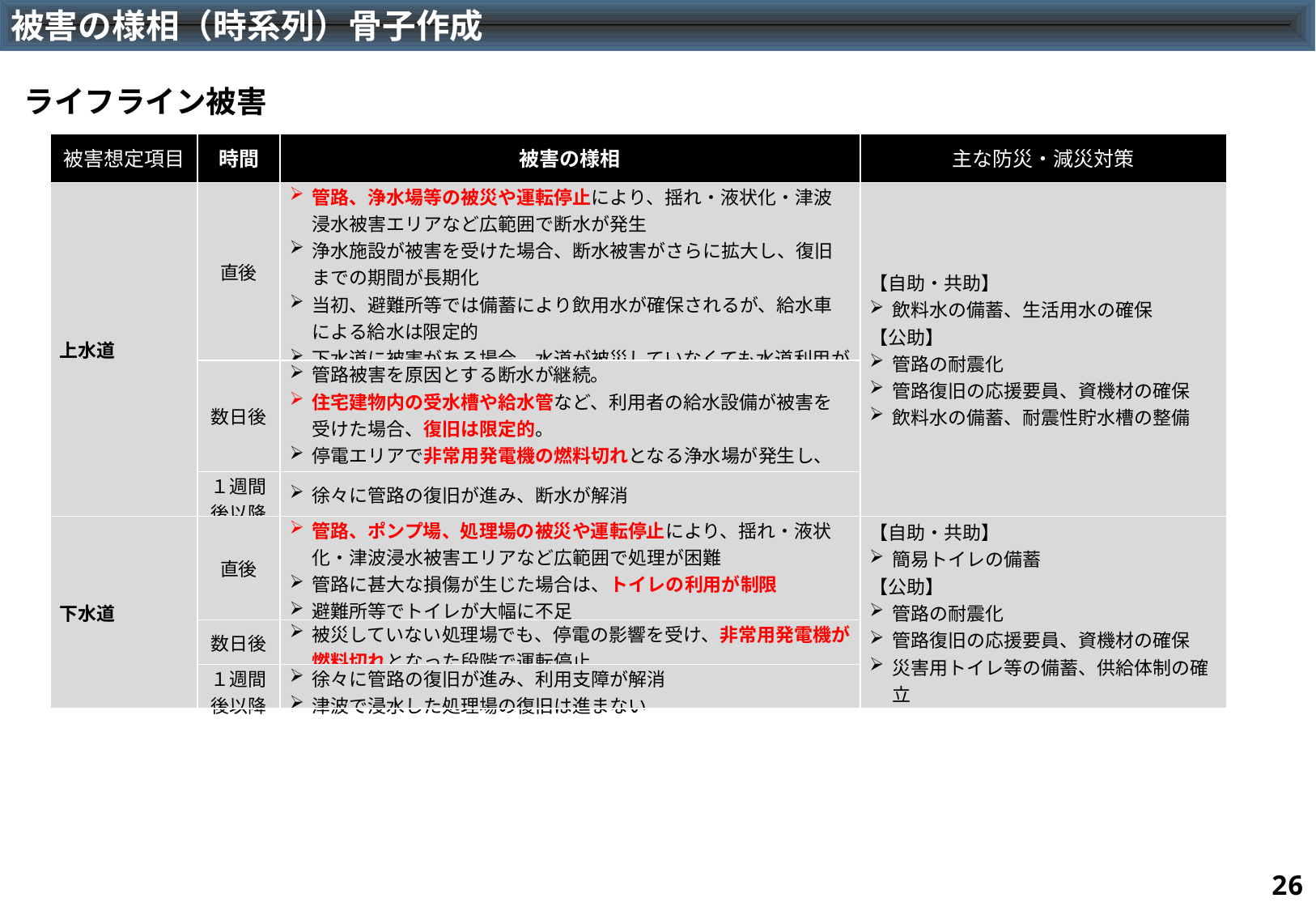

被害の様相（時系列）骨子作成
ライフライン被害
| 被害想定項目 | 時間 | 被害の様相 | 主な防災・減災対策 |
| --- | --- | --- | --- |
| 上水道 | 直後 | 管路、浄水場等の被災や運転停止により、揺れ・液状化・津波浸水被害エリアなど広範囲で断水が発生 浄水施設が被害を受けた場合、断水被害がさらに拡大し、復旧までの期間が長期化 当初、避難所等では備蓄により飲用水が確保されるが、給水車による給水は限定的 下水道に被害がある場合、水道が被災していなくても水道利用が制限 | 【自助・共助】 飲料水の備蓄、生活用水の確保 【公助】 管路の耐震化 管路復旧の応援要員、資機材の確保 飲料水の備蓄、耐震性貯水槽の整備 |
|  | 数日後 | 管路被害を原因とする断水が継続。 住宅建物内の受水槽や給水管など、利用者の給水設備が被害を受けた場合、復旧は限定的。 停電エリアで非常用発電機の燃料切れとなる浄水場が発生し、断水世帯が拡大する可能性 |  |
|  | １週間 後以降 | 徐々に管路の復旧が進み、断水が解消 |  |
| 下水道 | 直後 | 管路、ポンプ場、処理場の被災や運転停止により、揺れ・液状化・津波浸水被害エリアなど広範囲で処理が困難 管路に甚大な損傷が生じた場合は、トイレの利用が制限 避難所等でトイレが大幅に不足 | 【自助・共助】 簡易トイレの備蓄 【公助】 管路の耐震化 管路復旧の応援要員、資機材の確保 災害用トイレ等の備蓄、供給体制の確立 |
|  | 数日後 | 被災していない処理場でも、停電の影響を受け、非常用発電機が燃料切れとなった段階で運転停止 |  |
|  | １週間後以降 | 徐々に管路の復旧が進み、利用支障が解消 津波で浸水した処理場の復旧は進まない |  |
26